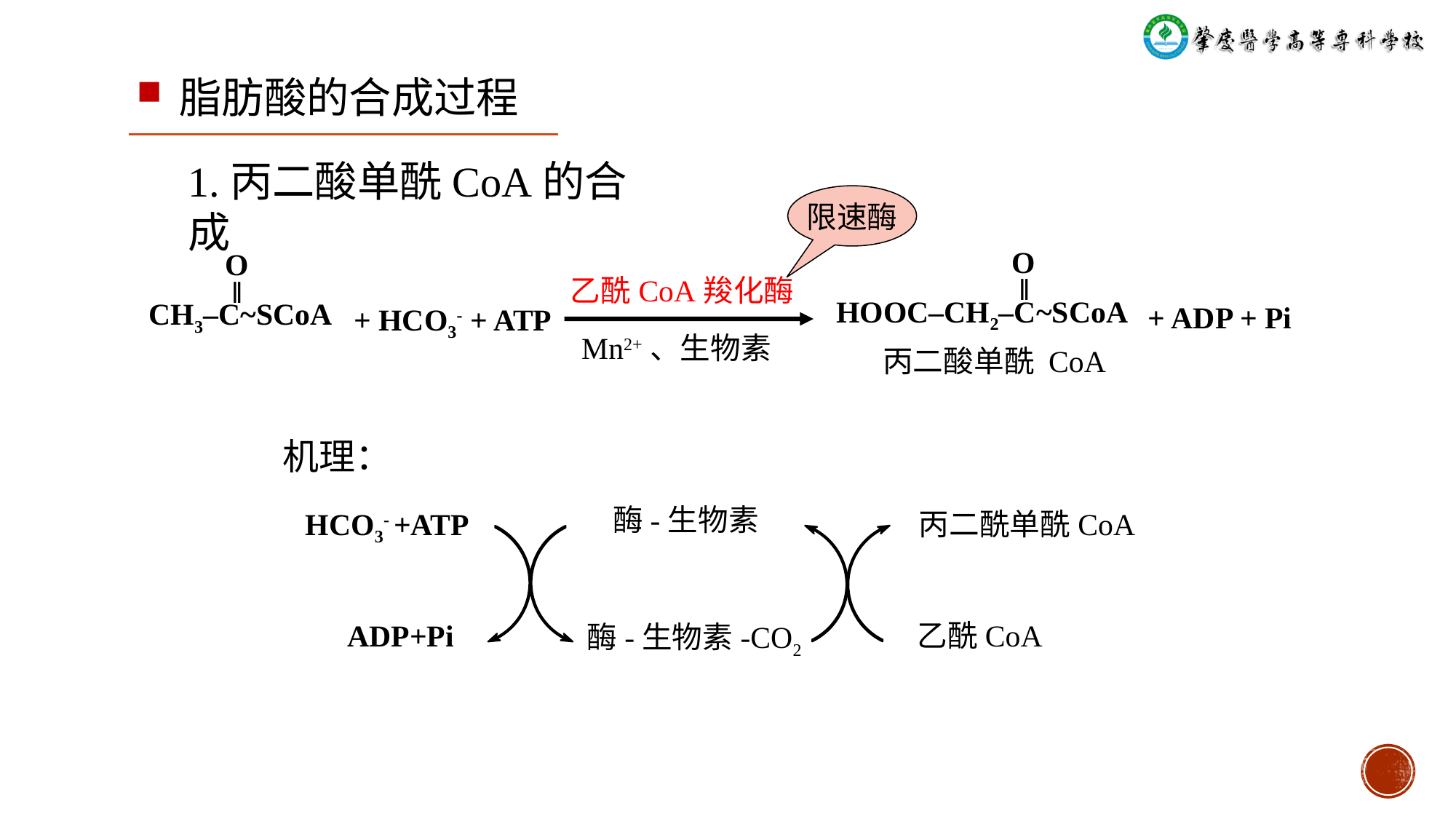

脂肪酸的合成过程
1.丙二酸单酰CoA的合成
限速酶
                       O
                        ǁ
HOOC‒CH2‒C~SCoA
          O
           ǁ
CH3‒C~SCoA
乙酰CoA羧化酶
  + ADP + Pi
 + HCO3- + ATP

Mn2+、生物素
丙二酸单酰 CoA
机理：
酶-生物素
HCO3- +ATP
丙二酰单酰CoA

ADP+Pi
乙酰CoA
酶-生物素-CO2